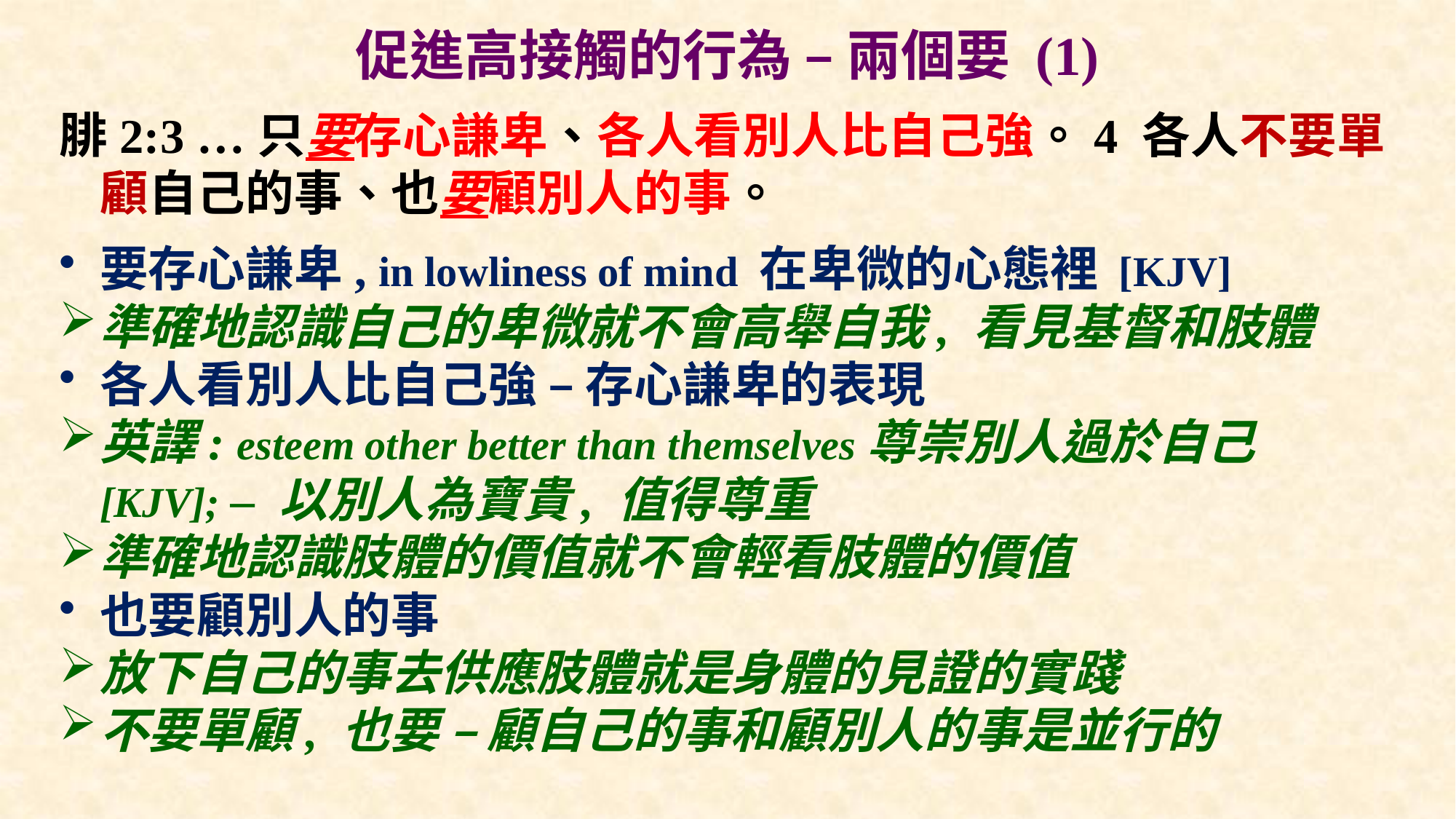

# 促進高接觸的行為 – 兩個要 (1)
腓2:3 …只要存心謙卑、各人看別人比自己強。4 各人不要單顧自己的事、也要顧別人的事。
要存心謙卑, in lowliness of mind 在卑微的心態裡 [KJV]
準確地認識自己的卑微就不會高舉自我, 看見基督和肢體
各人看別人比自己強 – 存心謙卑的表現
英譯: esteem other better than themselves尊崇別人過於自己 [KJV]; – 以別人為寶貴, 值得尊重
準確地認識肢體的價值就不會輕看肢體的價值
也要顧別人的事
放下自己的事去供應肢體就是身體的見證的實踐
不要單顧, 也要 – 顧自己的事和顧別人的事是並行的